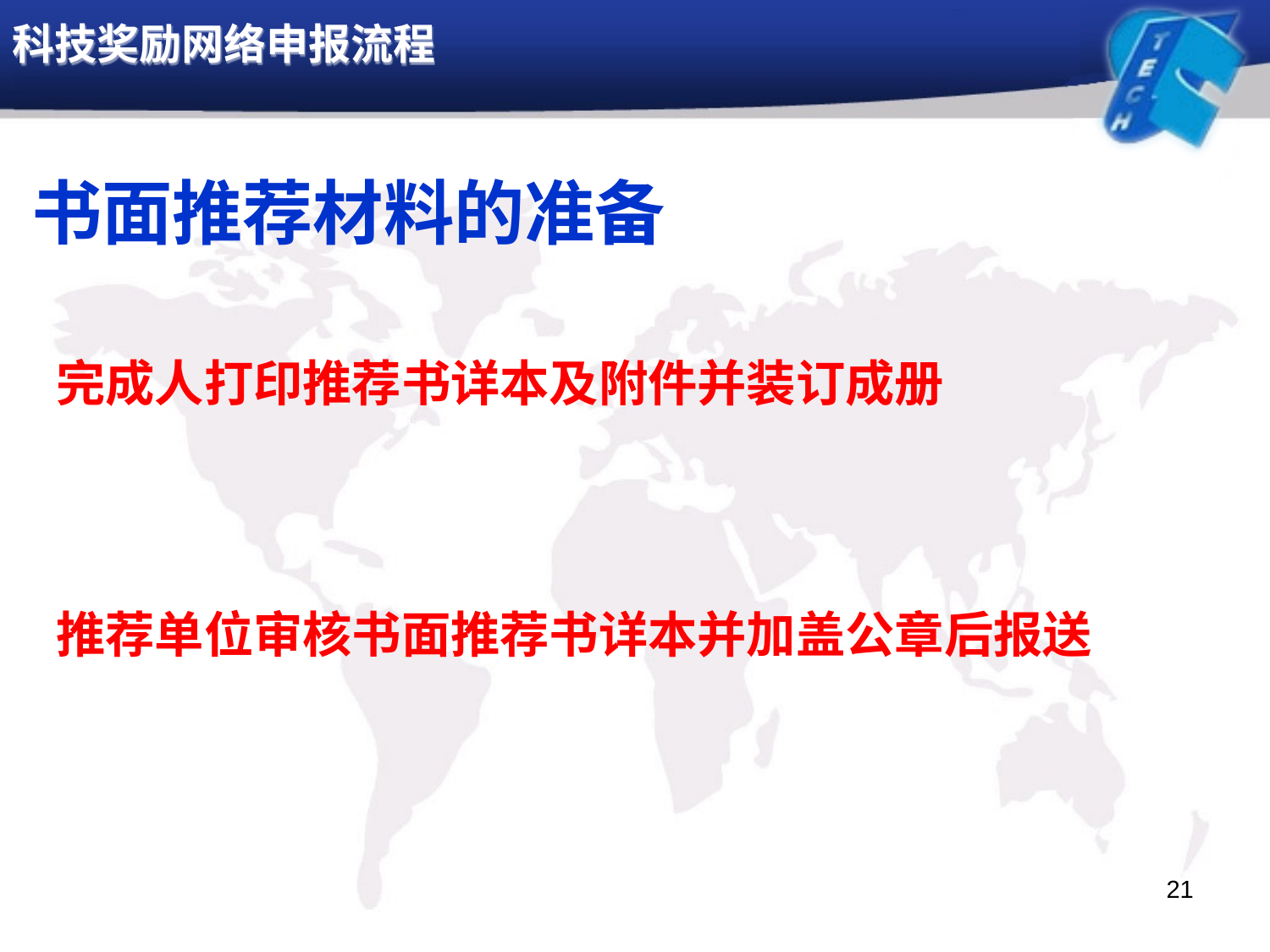

书面推荐材料的准备
完成人打印推荐书详本及附件并装订成册

推荐单位审核书面推荐书详本并加盖公章后报送
21